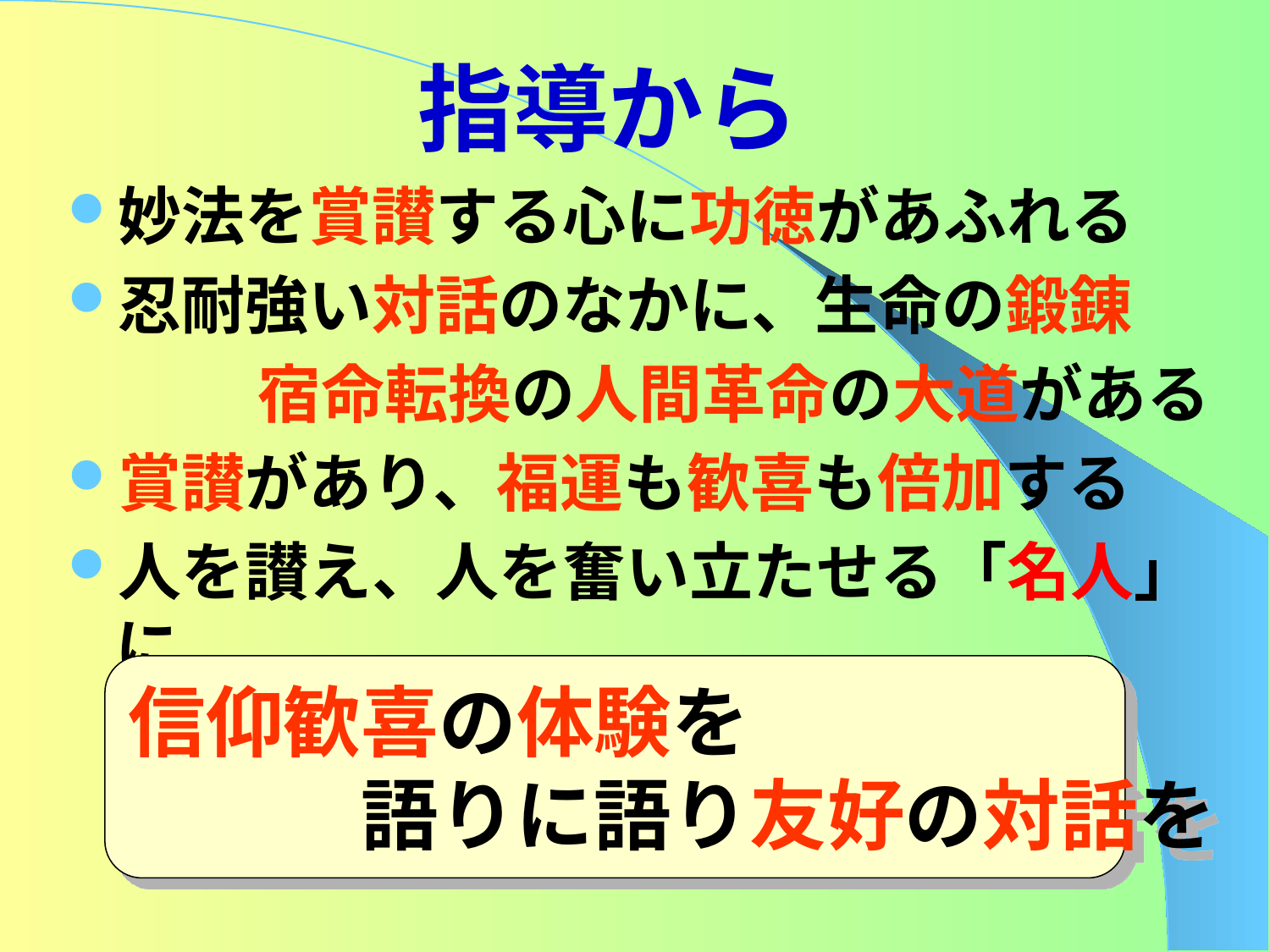

# 指導から
妙法を賞讃する心に功徳があふれる
忍耐強い対話のなかに、生命の鍛錬
　　　宿命転換の人間革命の大道がある
賞讃があり、福運も歓喜も倍加する
人を讃え、人を奮い立たせる「名人」に
信仰歓喜の体験を
　　　語りに語り友好の対話を